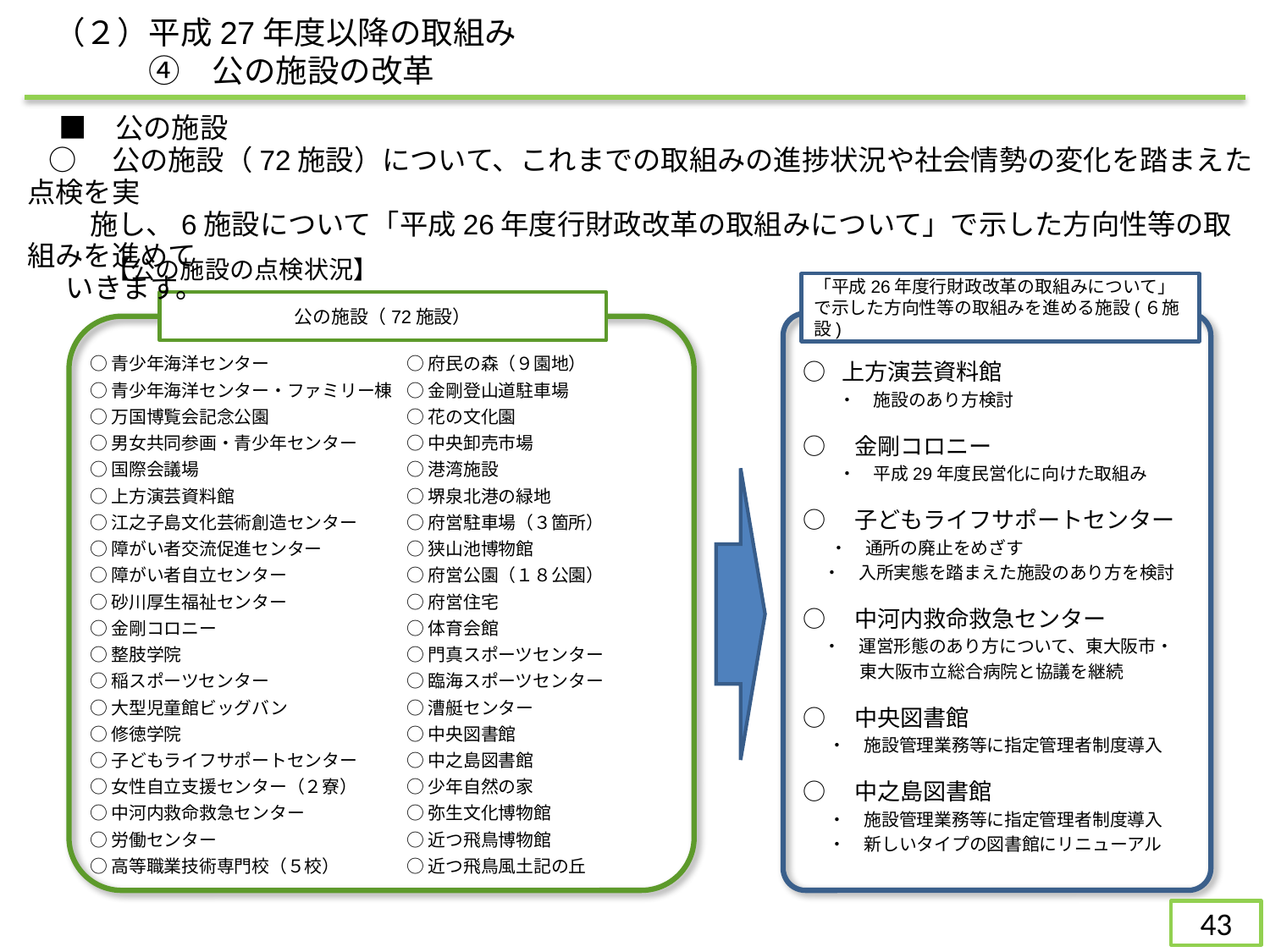

（２）平成27年度以降の取組み
　　　④　公の施設の改革
　■　公の施設
   ○　公の施設（72施設）について、これまでの取組みの進捗状況や社会情勢の変化を踏まえた点検を実
　　 施し、6施設について「平成26年度行財政改革の取組みについて」で示した方向性等の取組みを進めて
     いきます。
　　【公の施設の点検状況】
「平成26年度行財政改革の取組みについて」で示した方向性等の取組みを進める施設(６施設)
公の施設（72施設）

○府民の森（９園地）
○金剛登山道駐車場
○花の文化園
○中央卸売市場
○港湾施設
○堺泉北港の緑地
○府営駐車場（３箇所）
○狭山池博物館
○府営公園（１８公園）
○府営住宅
○体育会館
○門真スポーツセンター
○臨海スポーツセンター
○漕艇センター
○中央図書館
○中之島図書館
○少年自然の家
○弥生文化博物館
○近つ飛鳥博物館
○近つ飛鳥風土記の丘

○青少年海洋センター
○青少年海洋センター・ファミリー棟
○万国博覧会記念公園
○男女共同参画・青少年センター
○国際会議場
○上方演芸資料館
○江之子島文化芸術創造センター
○障がい者交流促進センター
○障がい者自立センター
○砂川厚生福祉センター
○金剛コロニー
○整肢学院
○稲スポーツセンター
○大型児童館ビッグバン
○修徳学院
○子どもライフサポートセンター
○女性自立支援センター（２寮）
○中河内救命救急センター
○労働センター
○高等職業技術専門校（５校）

○  上方演芸資料館
　　・　施設のあり方検討

○　金剛コロニー
　　・　平成29年度民営化に向けた取組み

○　子どもライフサポートセンター
   　・　通所の廃止をめざす
    ・　入所実態を踏まえた施設のあり方を検討

○　中河内救命救急センター
    ・　運営形態のあり方について、東大阪市・
　　　 東大阪市立総合病院と協議を継続

○　中央図書館
　  ・　施設管理業務等に指定管理者制度導入

○　中之島図書館
　  ・　施設管理業務等に指定管理者制度導入
　  ・　新しいタイプの図書館にリニューアル

43